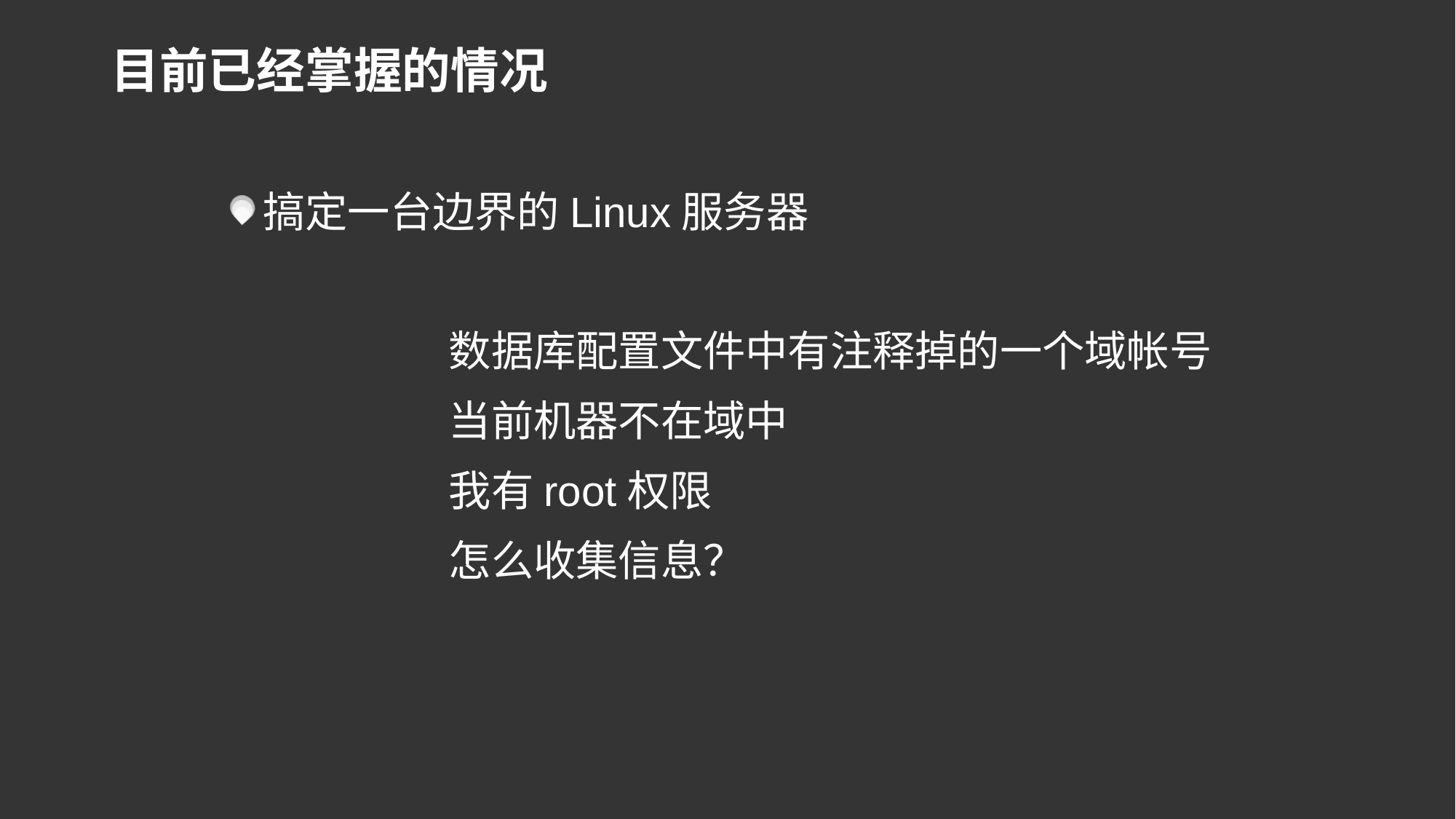

# 目前已经掌握的情况
搞定一台边界的Linux服务器

		数据库配置文件中有注释掉的一个域帐号
		当前机器不在域中
		我有root权限
		怎么收集信息？